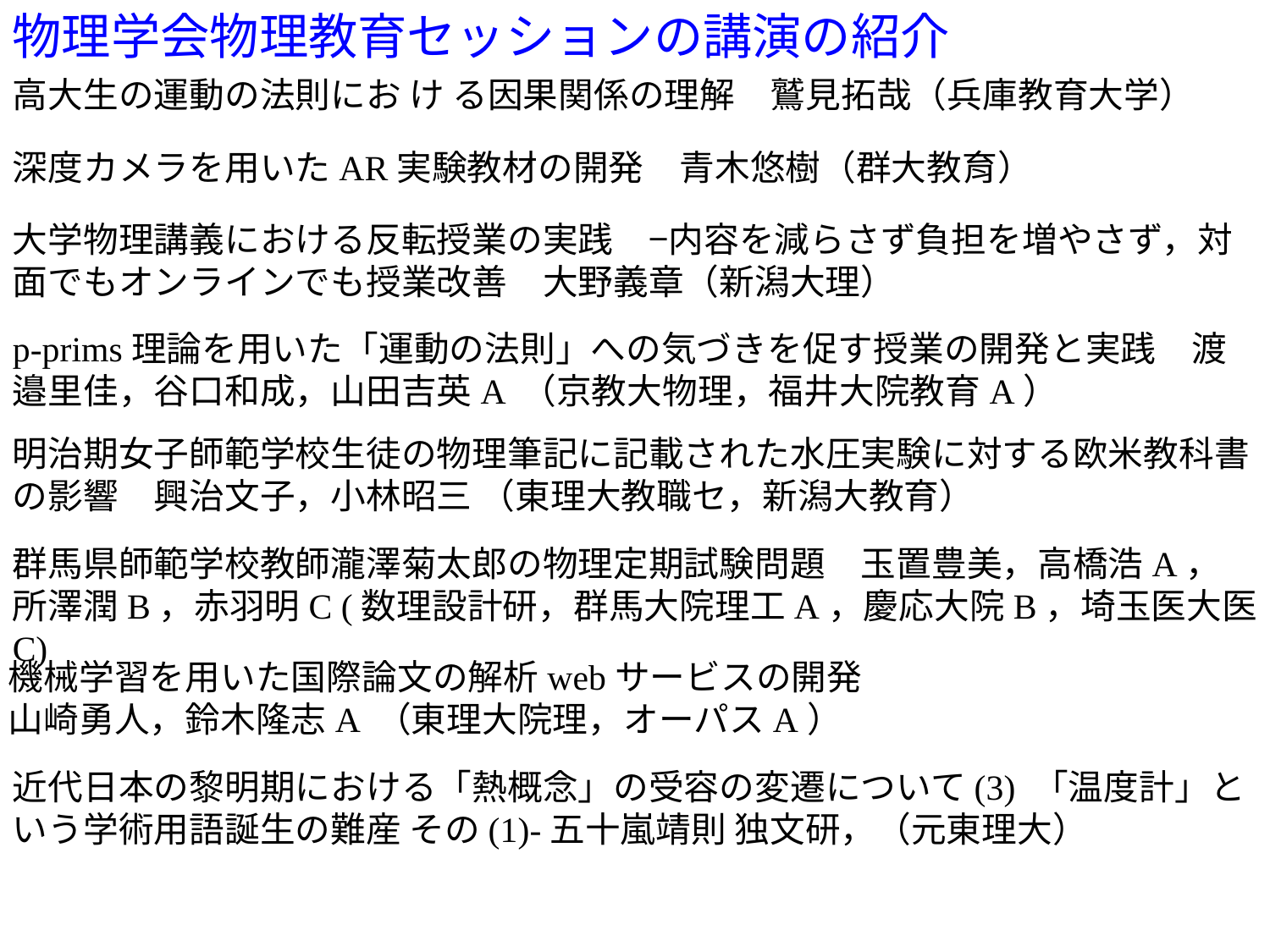

物理学会物理教育セッションの講演の紹介
高大生の運動の法則にお け る因果関係の理解　鷲見拓哉（兵庫教育大学）
深度カメラを用いたAR実験教材の開発　青木悠樹（群大教育）
大学物理講義における反転授業の実践　−内容を減らさず負担を増やさず，対面でもオンラインでも授業改善　大野義章（新潟大理）
p-prims理論を用いた「運動の法則」への気づきを促す授業の開発と実践　渡邉里佳，谷口和成，山田吉英A （京教大物理，福井大院教育A）
明治期女子師範学校生徒の物理筆記に記載された水圧実験に対する欧米教科書の影響　興治文子，小林昭三 （東理大教職セ，新潟大教育）
群馬県師範学校教師瀧澤菊太郎の物理定期試験問題　玉置豊美，高橋浩A，
所澤潤B，赤羽明C (数理設計研，群馬大院理工A，慶応大院B，埼玉医大医C)
機械学習を用いた国際論文の解析webサービスの開発
山崎勇人，鈴木隆志A （東理大院理，オーパスA）
近代日本の黎明期における「熱概念」の受容の変遷について(3) 「温度計」という学術用語誕生の難産 その(1)-五十嵐靖則 独文研，（元東理大）